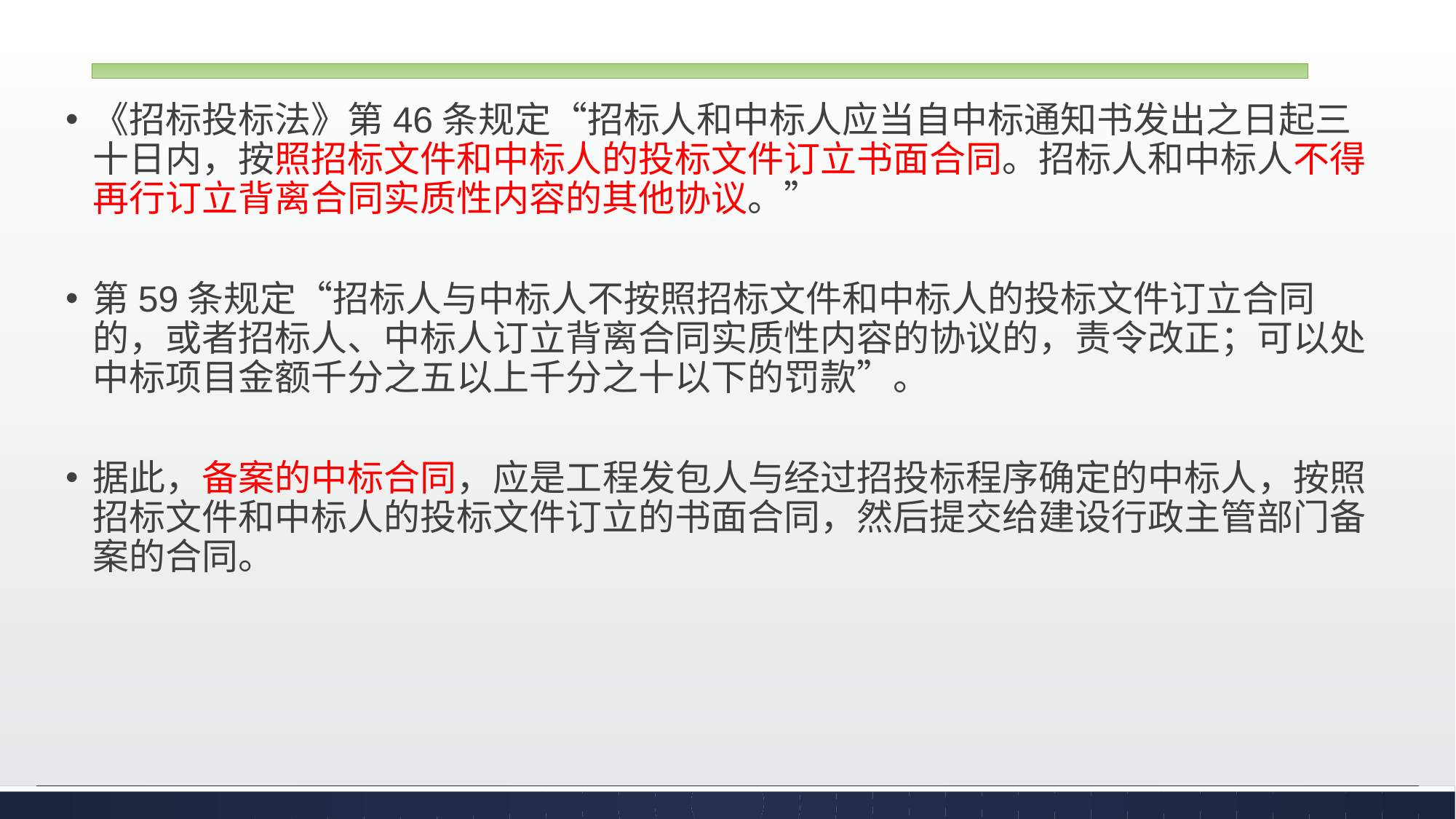

#

《招标投标法》第46条规定“招标人和中标人应当自中标通知书发出之日起三十日内，按照招标文件和中标人的投标文件订立书面合同。招标人和中标人不得再行订立背离合同实质性内容的其他协议。”

第59条规定“招标人与中标人不按照招标文件和中标人的投标文件订立合同的，或者招标人、中标人订立背离合同实质性内容的协议的，责令改正；可以处中标项目金额千分之五以上千分之十以下的罚款”。

据此，备案的中标合同，应是工程发包人与经过招投标程序确定的中标人，按照招标文件和中标人的投标文件订立的书面合同，然后提交给建设行政主管部门备案的合同。